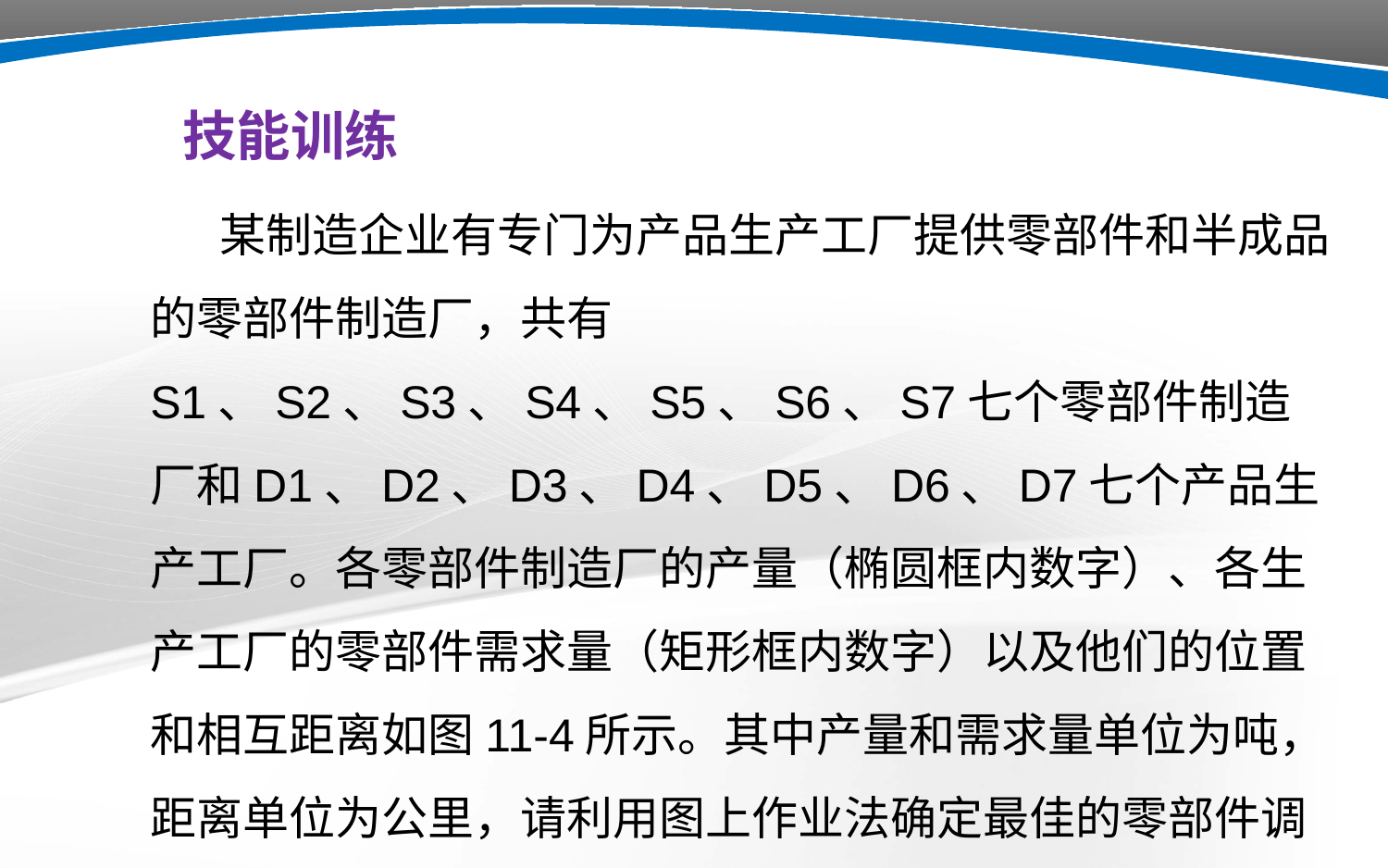

技能训练
某制造企业有专门为产品生产工厂提供零部件和半成品的零部件制造厂，共有S1、S2、S3、S4、S5、S6、S7七个零部件制造厂和D1、D2、D3、D4、D5、D6、D7七个产品生产工厂。各零部件制造厂的产量（椭圆框内数字）、各生产工厂的零部件需求量（矩形框内数字）以及他们的位置和相互距离如图11-4所示。其中产量和需求量单位为吨，距离单位为公里，请利用图上作业法确定最佳的零部件调运方案。